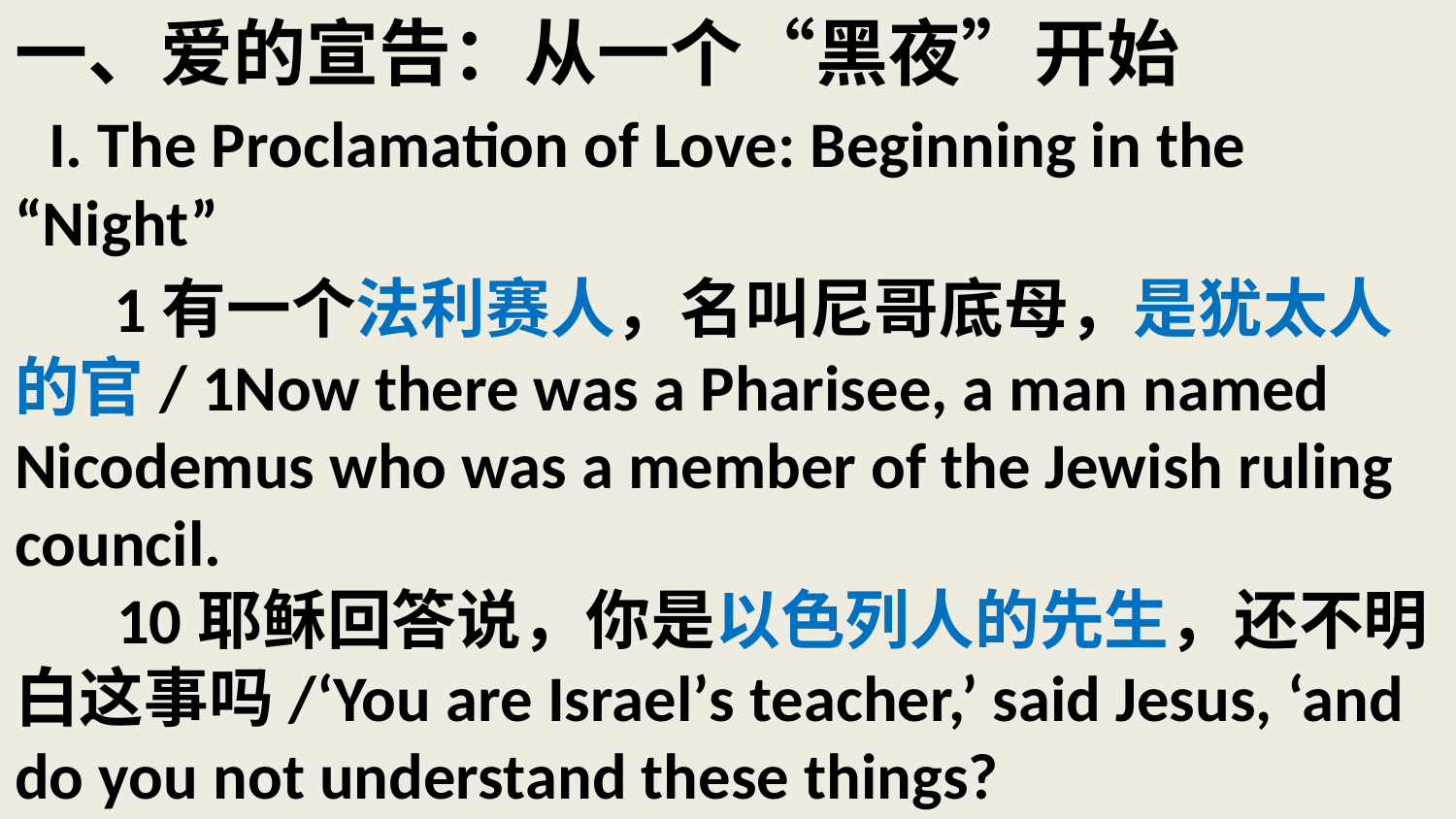

# 一、爱的宣告：从一个“黑夜”开始 I. The Proclamation of Love: Beginning in the “Night” 1有一个法利赛人，名叫尼哥底母，是犹太人的官/ 1Now there was a Pharisee, a man named Nicodemus who was a member of the Jewish ruling council. 10耶稣回答说，你是以色列人的先生，还不明白这事吗/‘You are Israel’s teacher,’ said Jesus, ‘and do you not understand these things?